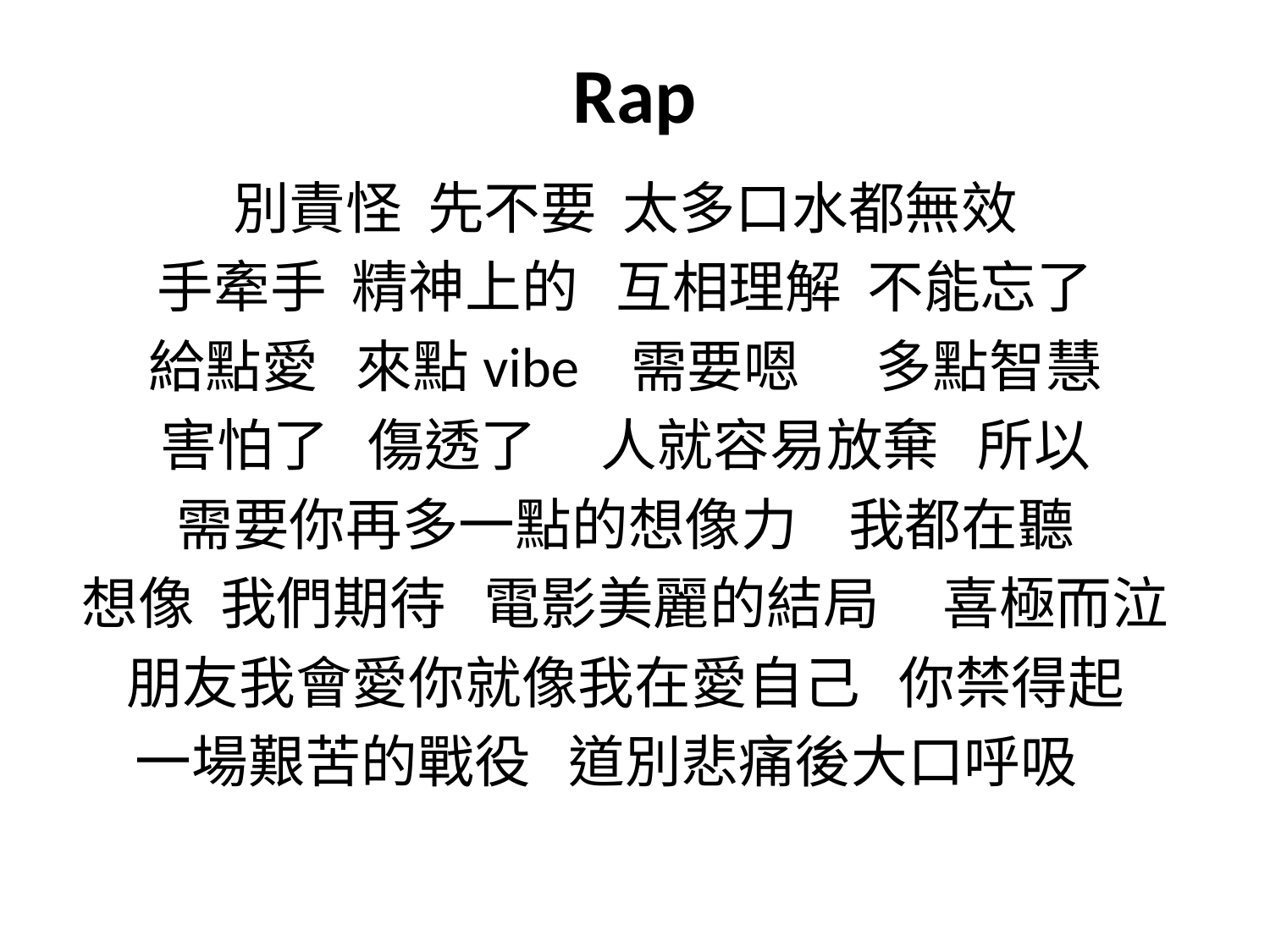

# Rap
別責怪  先不要  太多口水都無效
手牽手  精神上的   互相理解  不能忘了
給點愛   來點vibe   需要嗯      多點智慧
害怕了   傷透了     人就容易放棄   所以
需要你再多一點的想像力    我都在聽
想像  我們期待   電影美麗的結局     喜極而泣
朋友我會愛你就像我在愛自己   你禁得起
一場艱苦的戰役   道別悲痛後大口呼吸